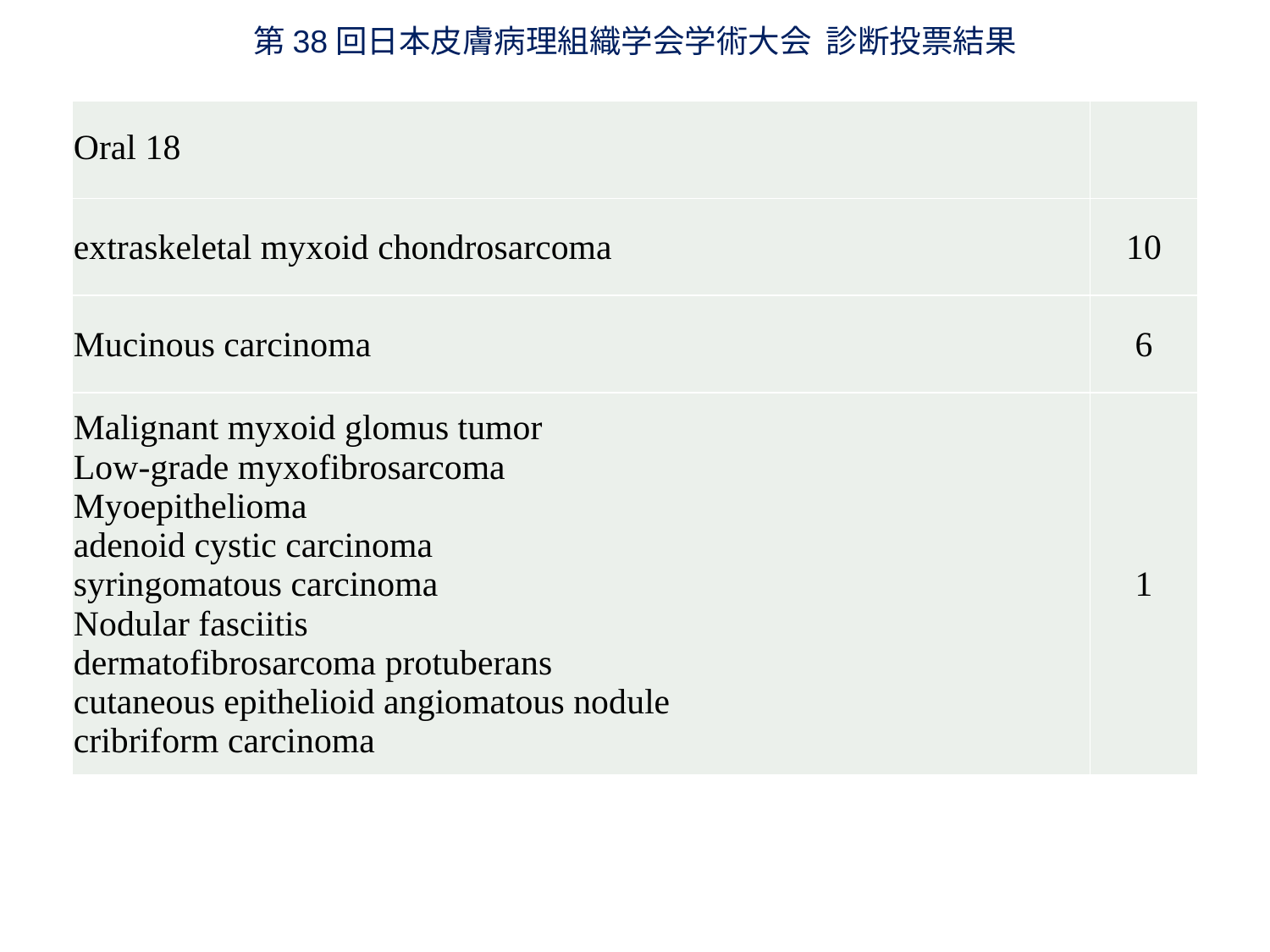

第38回日本皮膚病理組織学会学術大会  診断投票結果
| Oral 18 |  |
| --- | --- |
| extraskeletal myxoid chondrosarcoma | 10 |
| Mucinous carcinoma | 6 |
| Malignant myxoid glomus tumor Low-grade myxofibrosarcoma Myoepithelioma adenoid cystic carcinoma syringomatous carcinoma Nodular fasciitis dermatofibrosarcoma protuberans cutaneous epithelioid angiomatous nodule cribriform carcinoma | 1 |